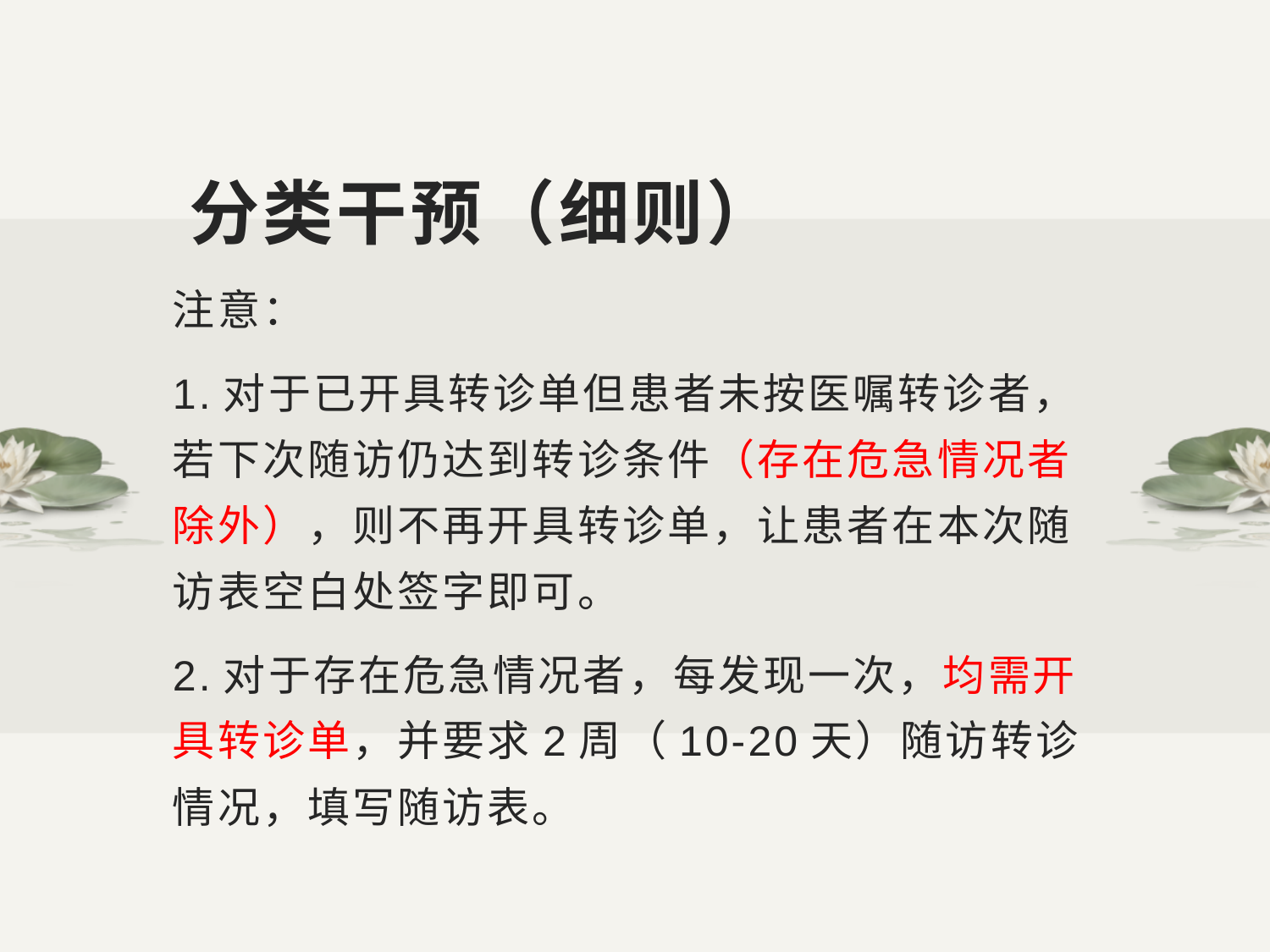

# 分类干预（细则）
注意：
1.对于已开具转诊单但患者未按医嘱转诊者，若下次随访仍达到转诊条件（存在危急情况者除外），则不再开具转诊单，让患者在本次随访表空白处签字即可。
2.对于存在危急情况者，每发现一次，均需开具转诊单，并要求2周（10-20天）随访转诊情况，填写随访表。